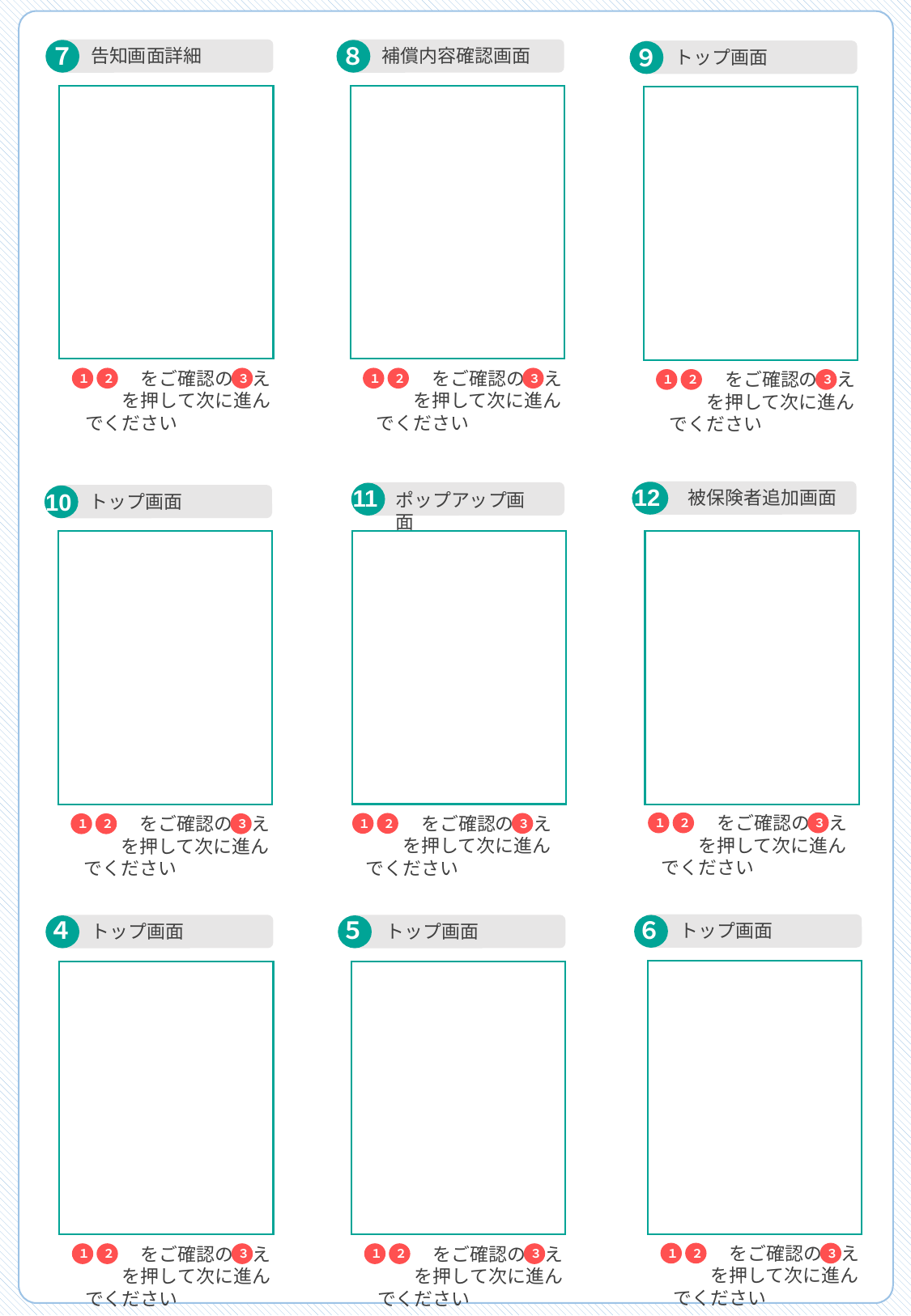

７
告知画面詳細

　　　をご確認のうえ　　を押して次に進んでください
１
２
３
８
補償内容確認画面

　　　をご確認のうえ　　を押して次に進んでください
１
２
３
９
トップ画面

　　　をご確認のうえ　　を押して次に進んでください
１
２
３
12
被保険者追加画面

　　　をご確認のうえ　　を押して次に進んでください
１
２
３
11
ポップアップ画面

　　　をご確認のうえ　　を押して次に進んでください
１
２
３
10
トップ画面

　　　をご確認のうえ　　を押して次に進んでください
１
２
３
６
トップ画面

　　　をご確認のうえ　　を押して次に進んでください
１
２
３
５
トップ画面

　　　をご確認のうえ　　を押して次に進んでください
１
２
３
４
トップ画面

　　　をご確認のうえ　　を押して次に進んでください
１
２
３
2